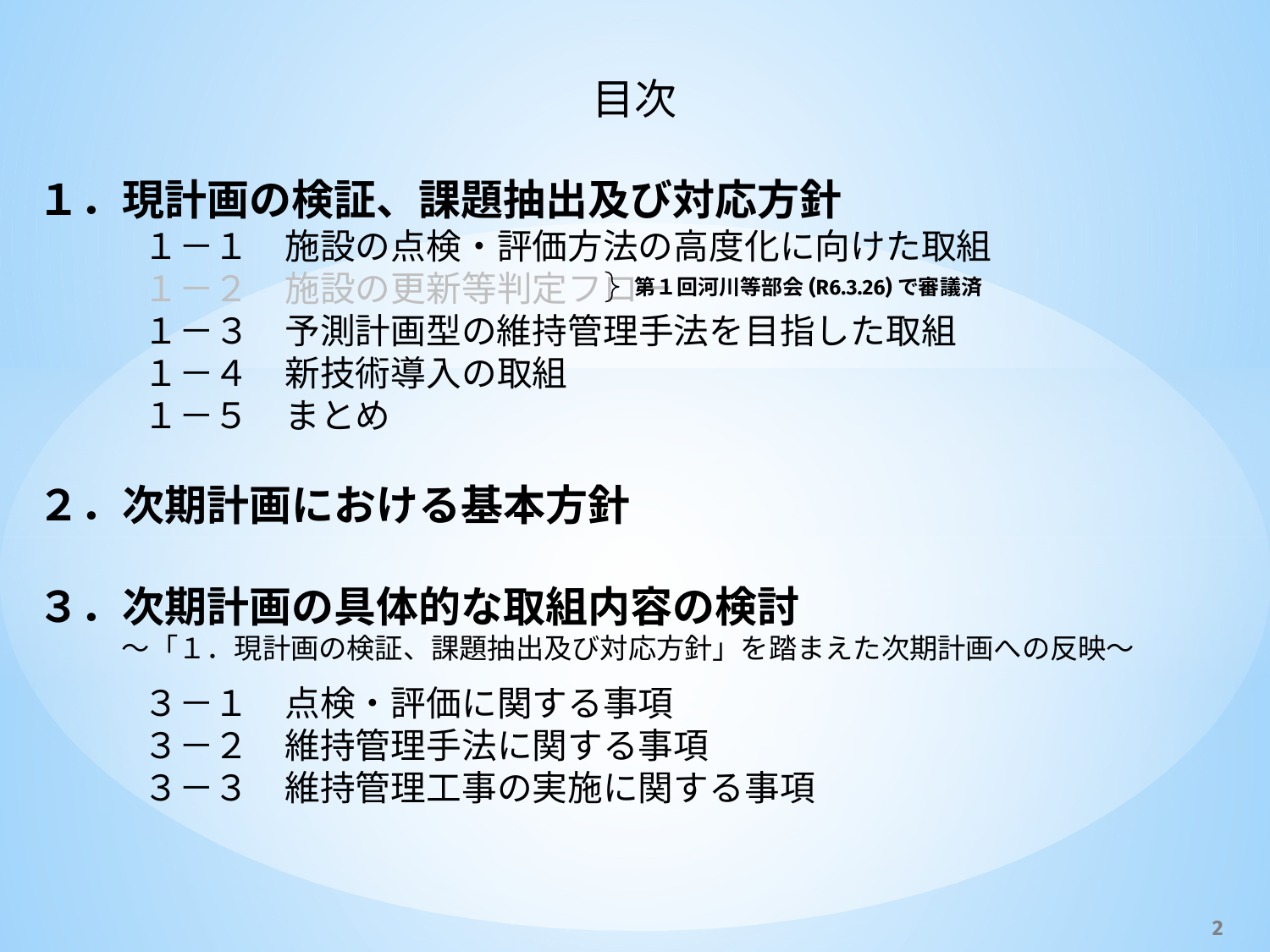

目次

１．現計画の検証、課題抽出及び対応方針
　　　１－１　施設の点検・評価方法の高度化に向けた取組
　　　１－２　施設の更新等判定フロー
　　　１－３　予測計画型の維持管理手法を目指した取組
　　　１－４　新技術導入の取組
　　　１－５　まとめ

２．次期計画における基本方針

３．次期計画の具体的な取組内容の検討
　　　～「１．現計画の検証、課題抽出及び対応方針」を踏まえた次期計画への反映～

　　　３－１　点検・評価に関する事項
　　　３－２　維持管理手法に関する事項
　　　３－３　維持管理工事の実施に関する事項

第１回河川等部会(R6.3.26)で審議済
2